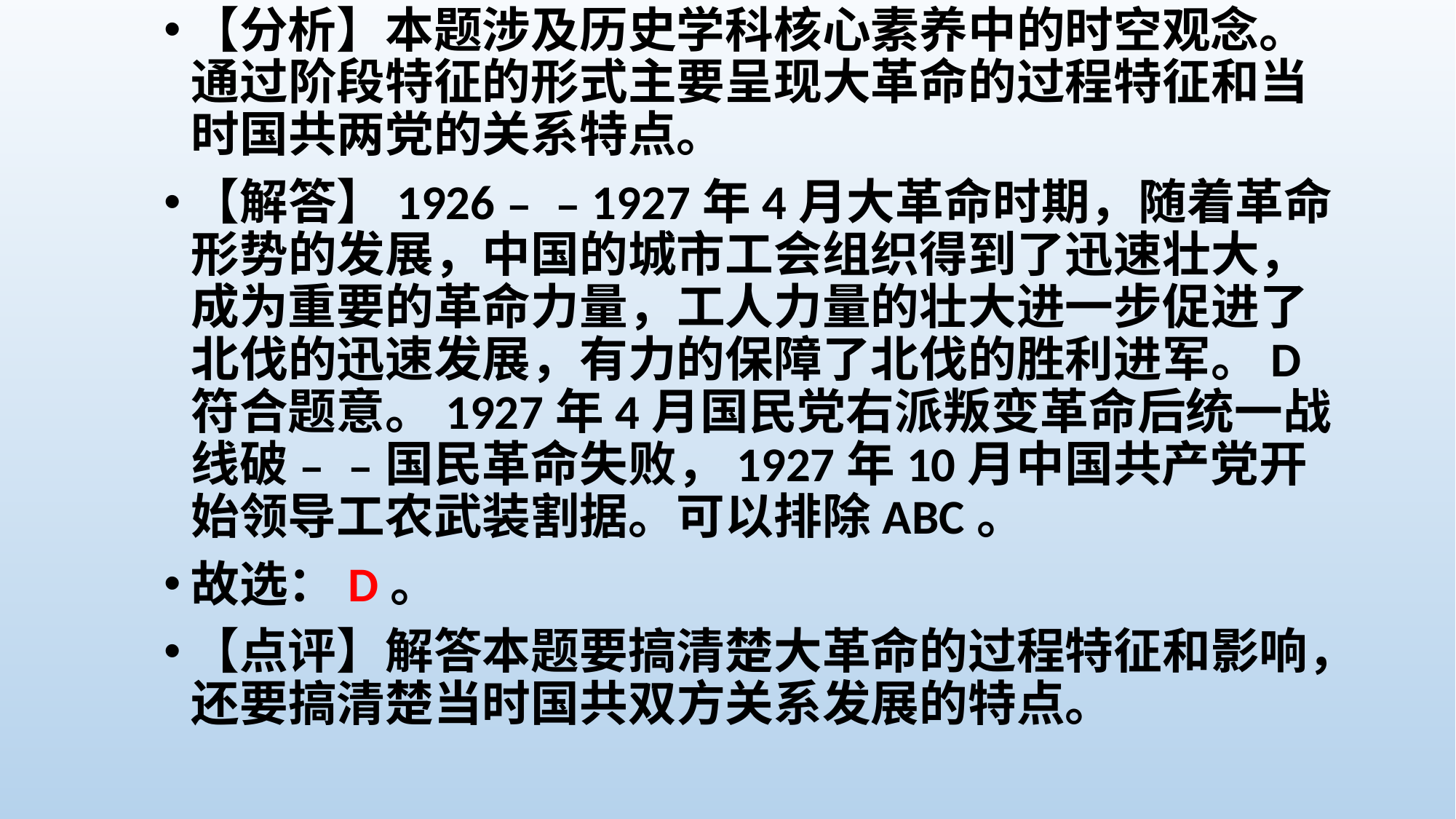

【分析】本题涉及历史学科核心素养中的时空观念。通过阶段特征的形式主要呈现大革命的过程特征和当时国共两党的关系特点。
【解答】1926﹣﹣1927年4月大革命时期，随着革命形势的发展，中国的城市工会组织得到了迅速壮大，成为重要的革命力量，工人力量的壮大进一步促进了北伐的迅速发展，有力的保障了北伐的胜利进军。D符合题意。1927年4月国民党右派叛变革命后统一战线破﹣﹣国民革命失败，1927年10月中国共产党开始领导工农武装割据。可以排除ABC。
故选：D。
【点评】解答本题要搞清楚大革命的过程特征和影响，还要搞清楚当时国共双方关系发展的特点。
#